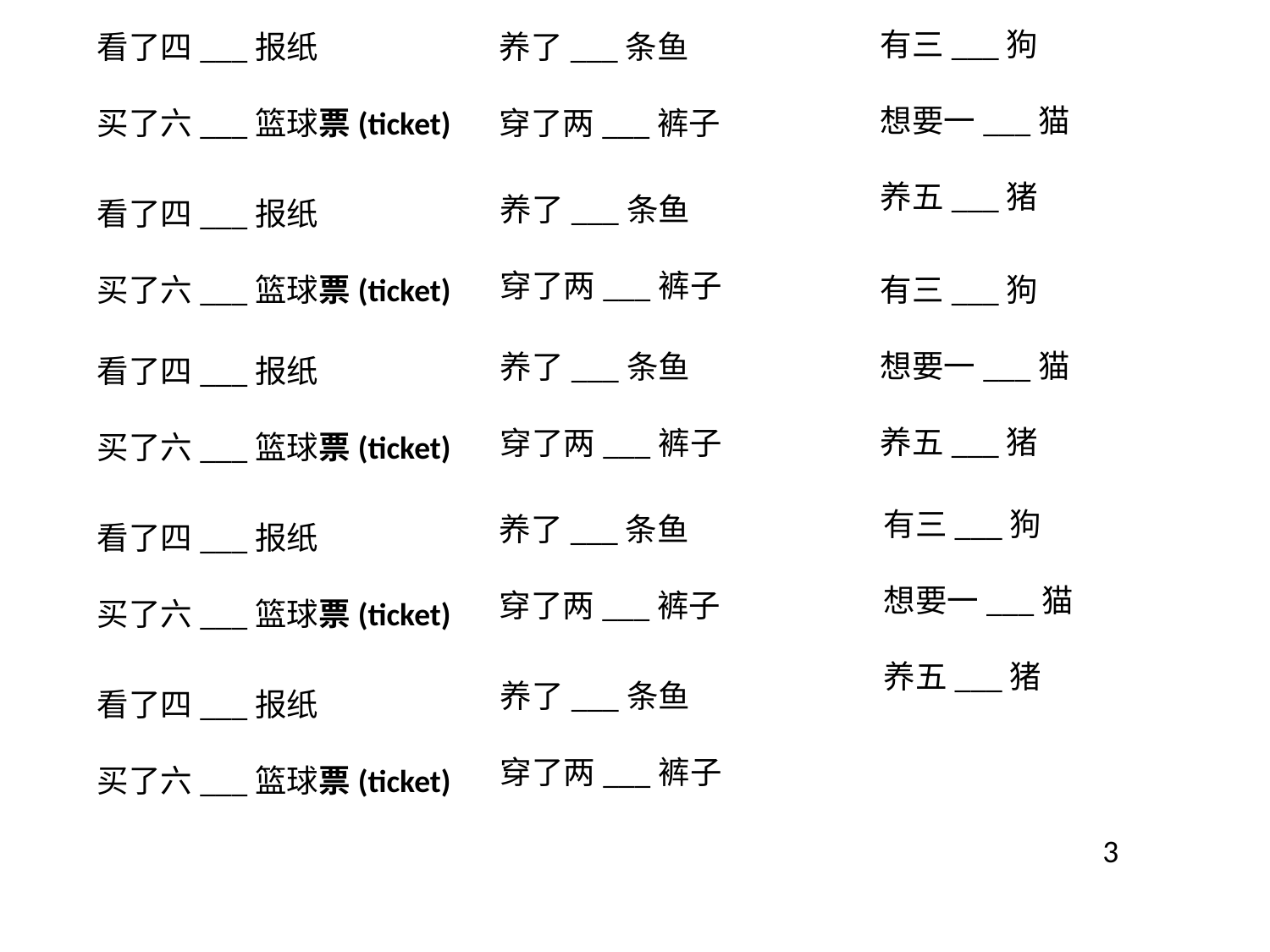

有三___狗

想要一___猫

养五___猪
看了四___报纸

买了六___篮球票(ticket)

养了___条鱼

穿了两___裤子
养了___条鱼

穿了两___裤子
看了四___报纸

买了六___篮球票(ticket)

有三___狗

想要一___猫

养五___猪
养了___条鱼

穿了两___裤子
看了四___报纸

买了六___篮球票(ticket)

有三___狗

想要一___猫

养五___猪
养了___条鱼

穿了两___裤子
看了四___报纸

买了六___篮球票(ticket)

养了___条鱼

穿了两___裤子
看了四___报纸

买了六___篮球票(ticket)

3